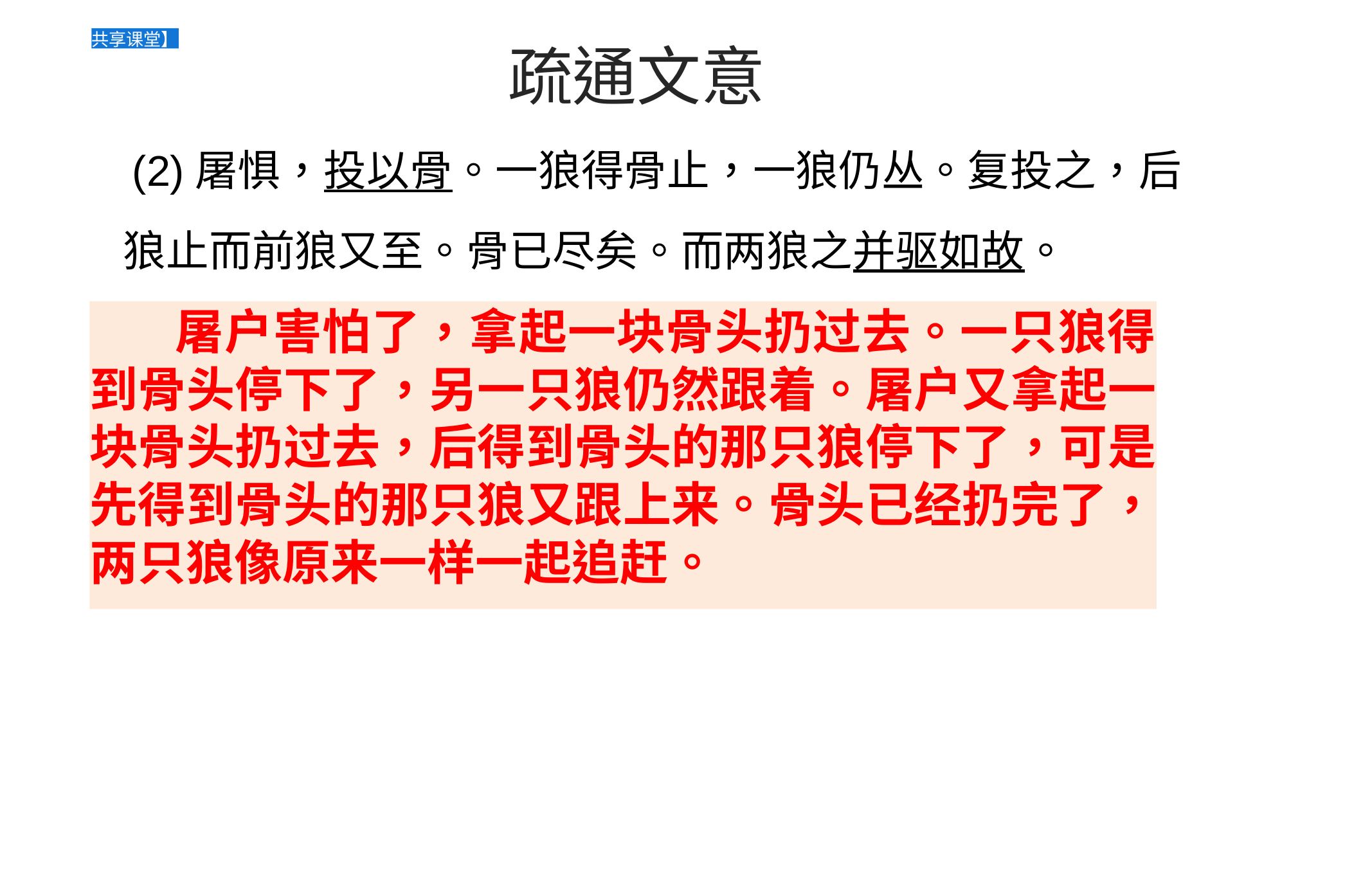

共享课堂】
疏通文意
(2)屠惧，投以骨。一狼得骨止，一狼仍丛。复投之，后
狼止而前狼又至。骨已尽矣。而两狼之并驱如故。
屠户害怕了，拿起一块骨头扔过去。一只狼得 到骨头停下了，另一只狼仍然跟着。屠户又拿起一 块骨头扔过去，后得到骨头的那只狼停下了，可是 先得到骨头的那只狼又跟上来。骨头已经扔完了，两只狼像原来一样一起追赶。